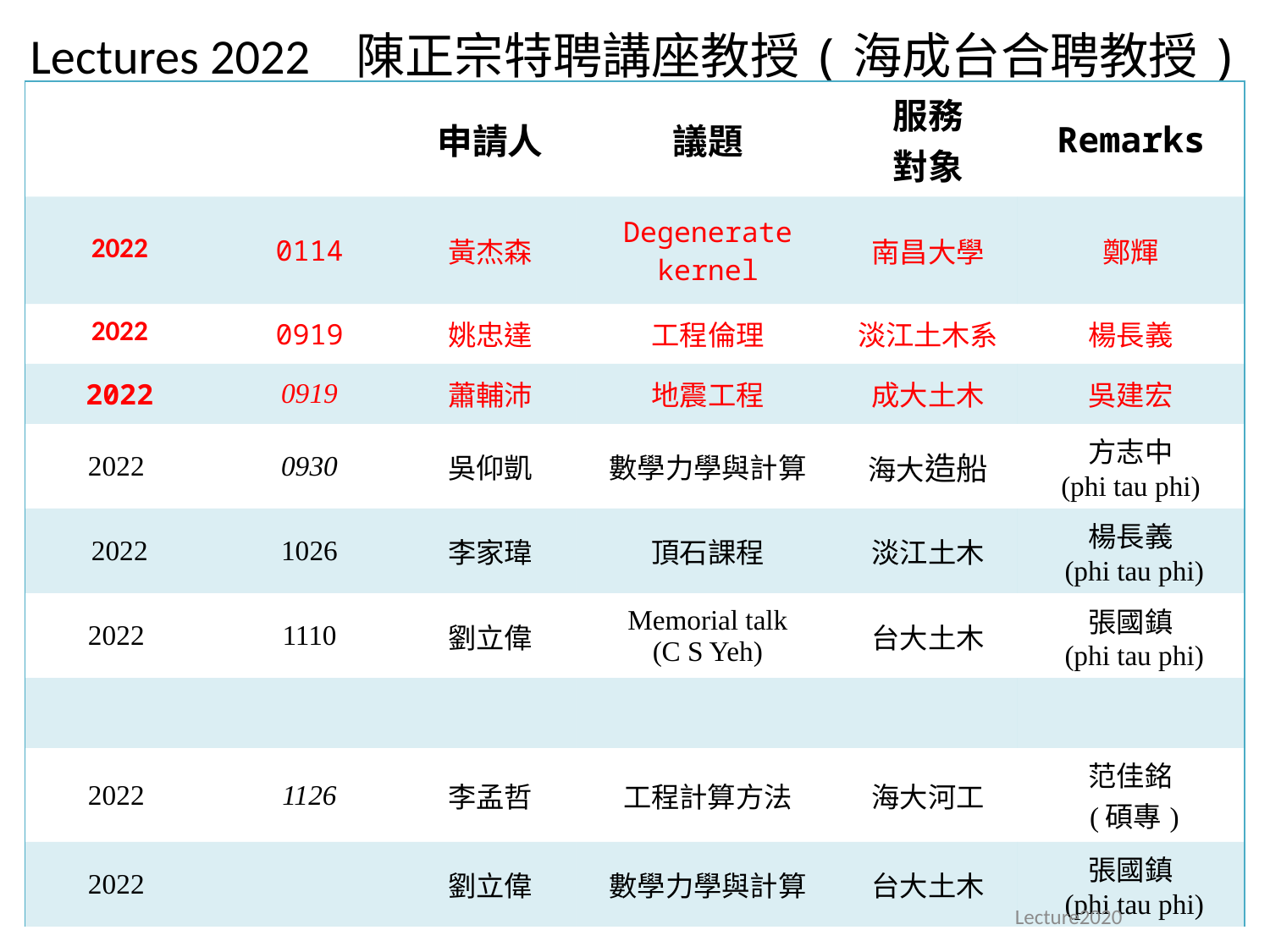

# Lectures 2022   陳正宗特聘講座教授(海成台合聘教授)
|  |  | 申請人 | 議題 | 服務 對象 | Remarks |
| --- | --- | --- | --- | --- | --- |
| 2022 | 0114 | 黃杰森 | Degenerate kernel | 南昌大學 | 鄭輝 |
| 2022 | 0919 | 姚忠達 | 工程倫理 | 淡江土木系 | 楊長義 |
| 2022 | 0919 | 蕭輔沛 | 地震工程 | 成大土木 | 吳建宏 |
| 2022 | 0930 | 吳仰凱 | 數學力學與計算 | 海大造船 | 方志中 (phi tau phi) |
| 2022 | 1026 | 李家瑋 | 頂石課程 | 淡江土木 | 楊長義 (phi tau phi) |
| 2022 | 1110 | 劉立偉 | Memorial talk (C S Yeh) | 台大土木 | 張國鎮 (phi tau phi) |
|  |  |  |  |  |  |
| 2022 | 1126 | 李孟哲 | 工程計算方法 | 海大河工 | 范佳銘 (碩專) |
| 2022 |  | 劉立偉 | 數學力學與計算 | 台大土木 | 張國鎮 (phi tau phi) |
Lecture2020